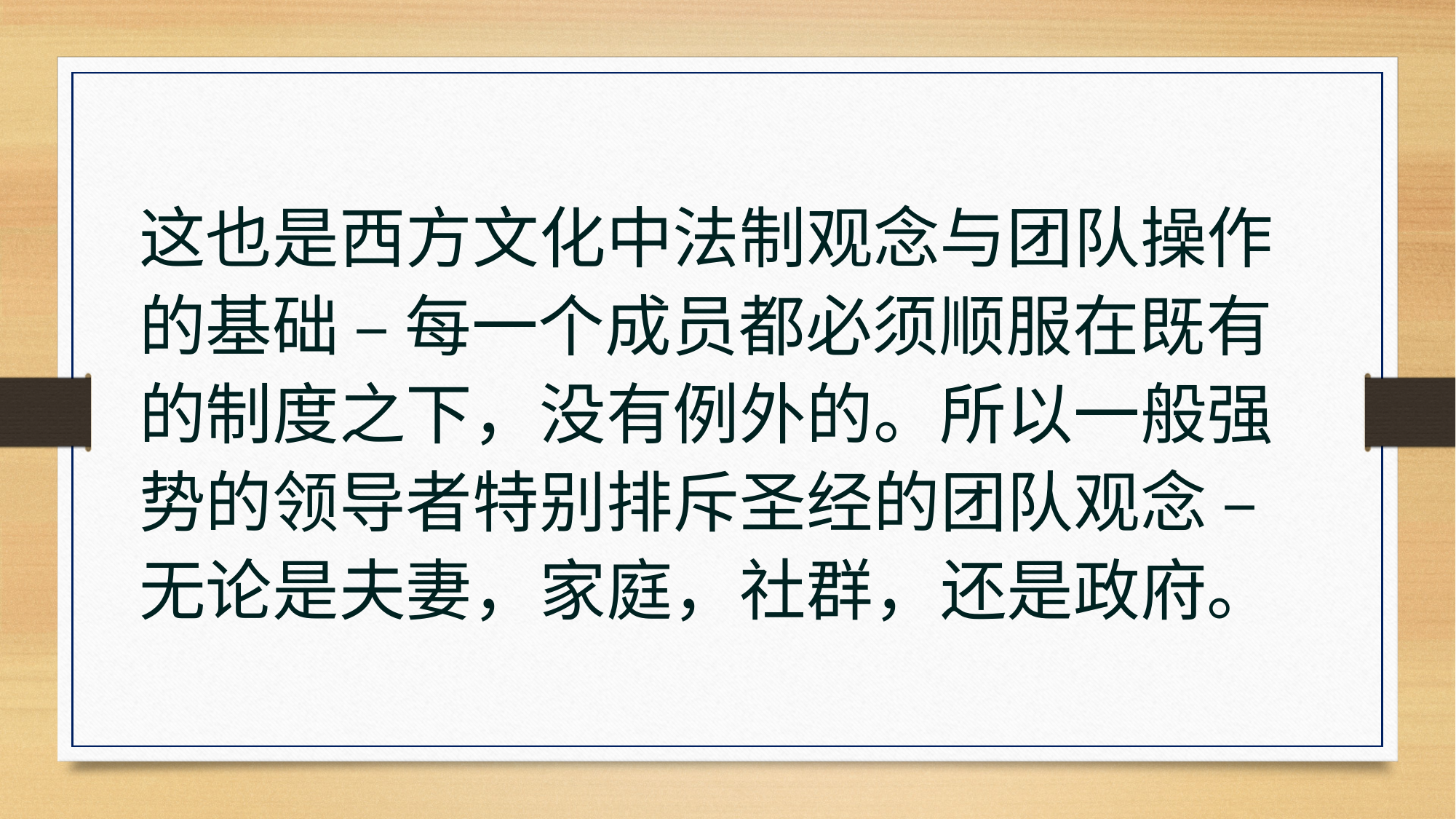

这也是西方文化中法制观念与团队操作的基础 – 每一个成员都必须顺服在既有的制度之下，没有例外的。所以一般强势的领导者特别排斥圣经的团队观念 – 无论是夫妻，家庭，社群，还是政府。